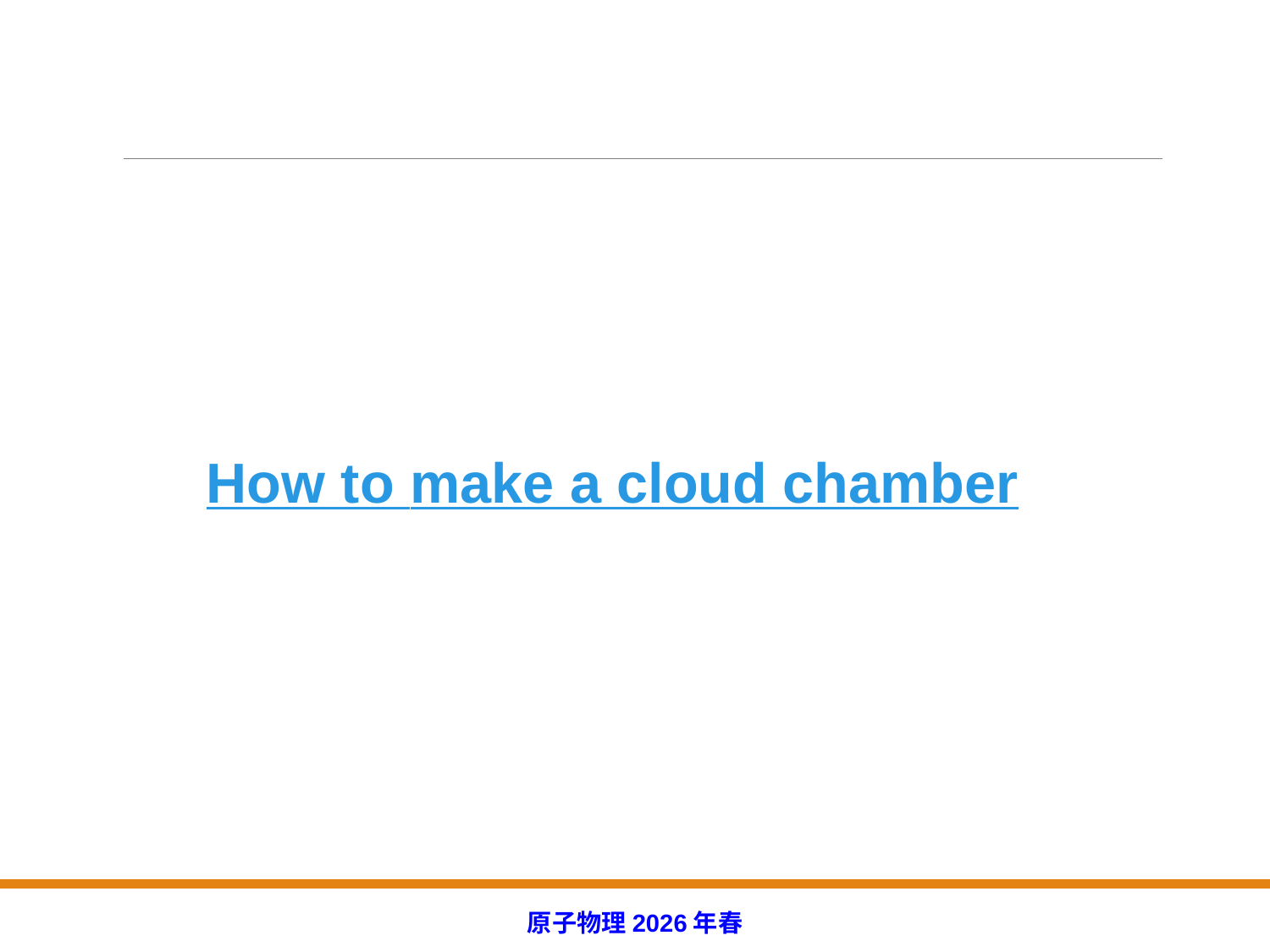

How to make a cloud chamber
原子物理2026年春
21